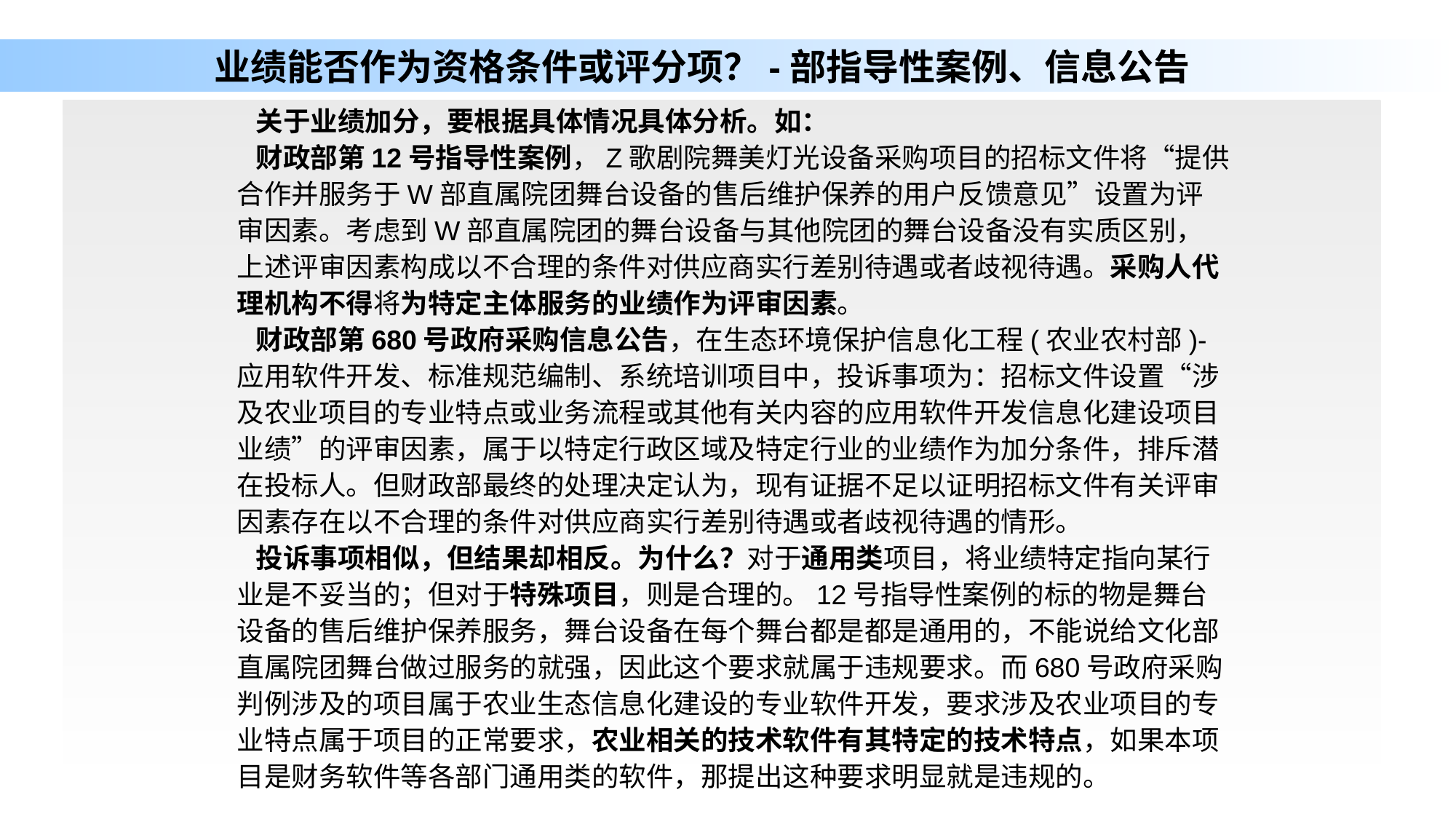

# 业绩能否作为资格条件或评分项？-部指导性案例、信息公告
  关于业绩加分，要根据具体情况具体分析。如：
  财政部第12号指导性案例，Z歌剧院舞美灯光设备采购项目的招标文件将“提供合作并服务于W部直属院团舞台设备的售后维护保养的用户反馈意见”设置为评审因素。考虑到W部直属院团的舞台设备与其他院团的舞台设备没有实质区别，上述评审因素构成以不合理的条件对供应商实行差别待遇或者歧视待遇。采购人代理机构不得将为特定主体服务的业绩作为评审因素。
  财政部第680号政府采购信息公告，在生态环境保护信息化工程(农业农村部)-应用软件开发、标准规范编制、系统培训项目中，投诉事项为：招标文件设置“涉及农业项目的专业特点或业务流程或其他有关内容的应用软件开发信息化建设项目业绩”的评审因素，属于以特定行政区域及特定行业的业绩作为加分条件，排斥潜在投标人。但财政部最终的处理决定认为，现有证据不足以证明招标文件有关评审因素存在以不合理的条件对供应商实行差别待遇或者歧视待遇的情形。
  投诉事项相似，但结果却相反。为什么？对于通用类项目，将业绩特定指向某行业是不妥当的；但对于特殊项目，则是合理的。12号指导性案例的标的物是舞台设备的售后维护保养服务，舞台设备在每个舞台都是都是通用的，不能说给文化部直属院团舞台做过服务的就强，因此这个要求就属于违规要求。而680号政府采购判例涉及的项目属于农业生态信息化建设的专业软件开发，要求涉及农业项目的专业特点属于项目的正常要求，农业相关的技术软件有其特定的技术特点，如果本项目是财务软件等各部门通用类的软件，那提出这种要求明显就是违规的。